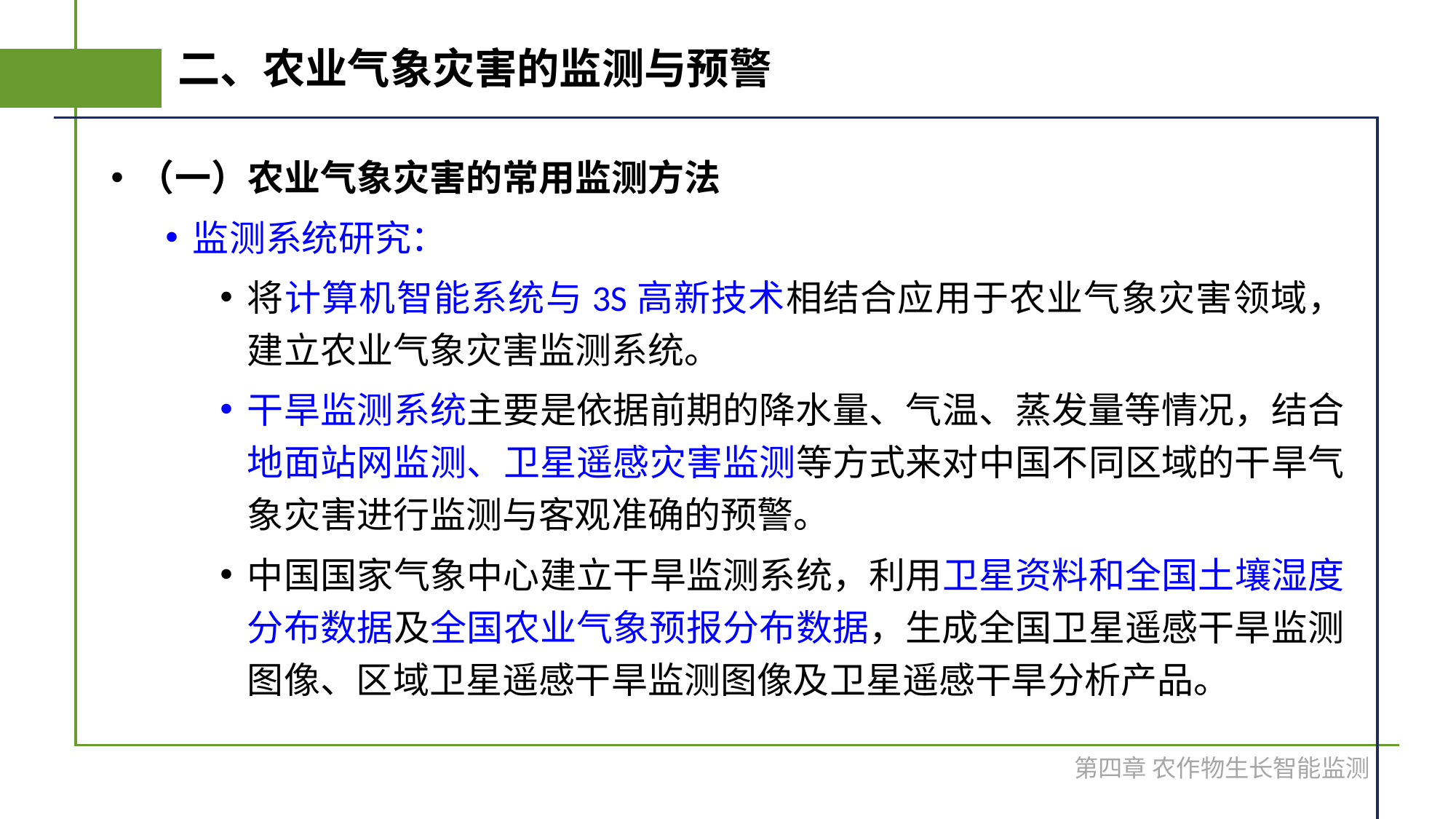

# 二、农业气象灾害的监测与预警
（一）农业气象灾害的常用监测方法
监测系统研究：
将计算机智能系统与3S高新技术相结合应用于农业气象灾害领域，建立农业气象灾害监测系统。
干旱监测系统主要是依据前期的降水量、气温、蒸发量等情况，结合地面站网监测、卫星遥感灾害监测等方式来对中国不同区域的干旱气象灾害进行监测与客观准确的预警。
中国国家气象中心建立干旱监测系统，利用卫星资料和全国土壤湿度分布数据及全国农业气象预报分布数据，生成全国卫星遥感干旱监测图像、区域卫星遥感干旱监测图像及卫星遥感干旱分析产品。
第四章 农作物生长智能监测